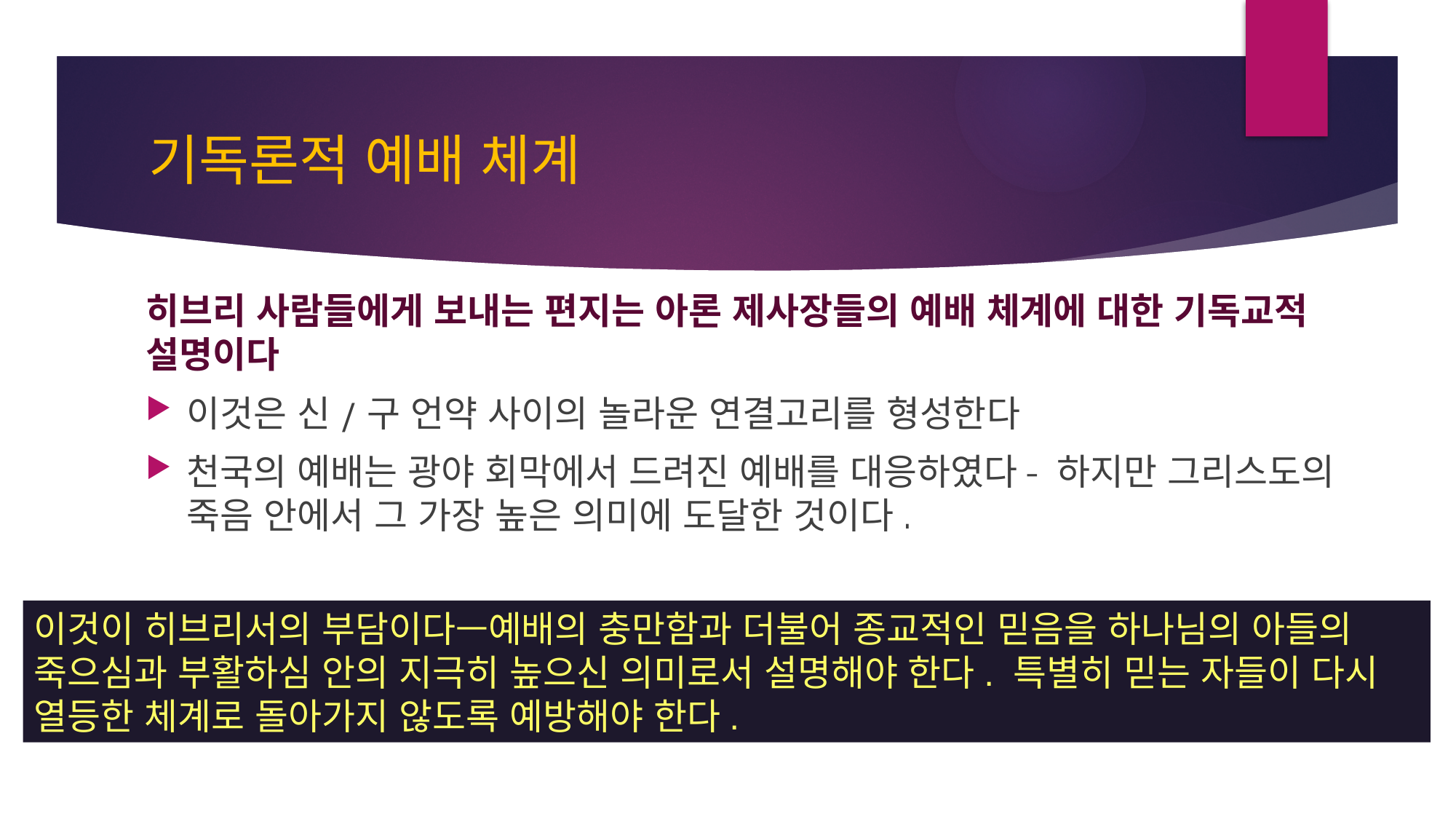

# 기독론적 예배 체계
히브리 사람들에게 보내는 편지는 아론 제사장들의 예배 체계에 대한 기독교적 설명이다
이것은 신/구 언약 사이의 놀라운 연결고리를 형성한다
천국의 예배는 광야 회막에서 드려진 예배를 대응하였다- 하지만 그리스도의 죽음 안에서 그 가장 높은 의미에 도달한 것이다.
이것이 히브리서의 부담이다—예배의 충만함과 더불어 종교적인 믿음을 하나님의 아들의 죽으심과 부활하심 안의 지극히 높으신 의미로서 설명해야 한다. 특별히 믿는 자들이 다시 열등한 체계로 돌아가지 않도록 예방해야 한다.